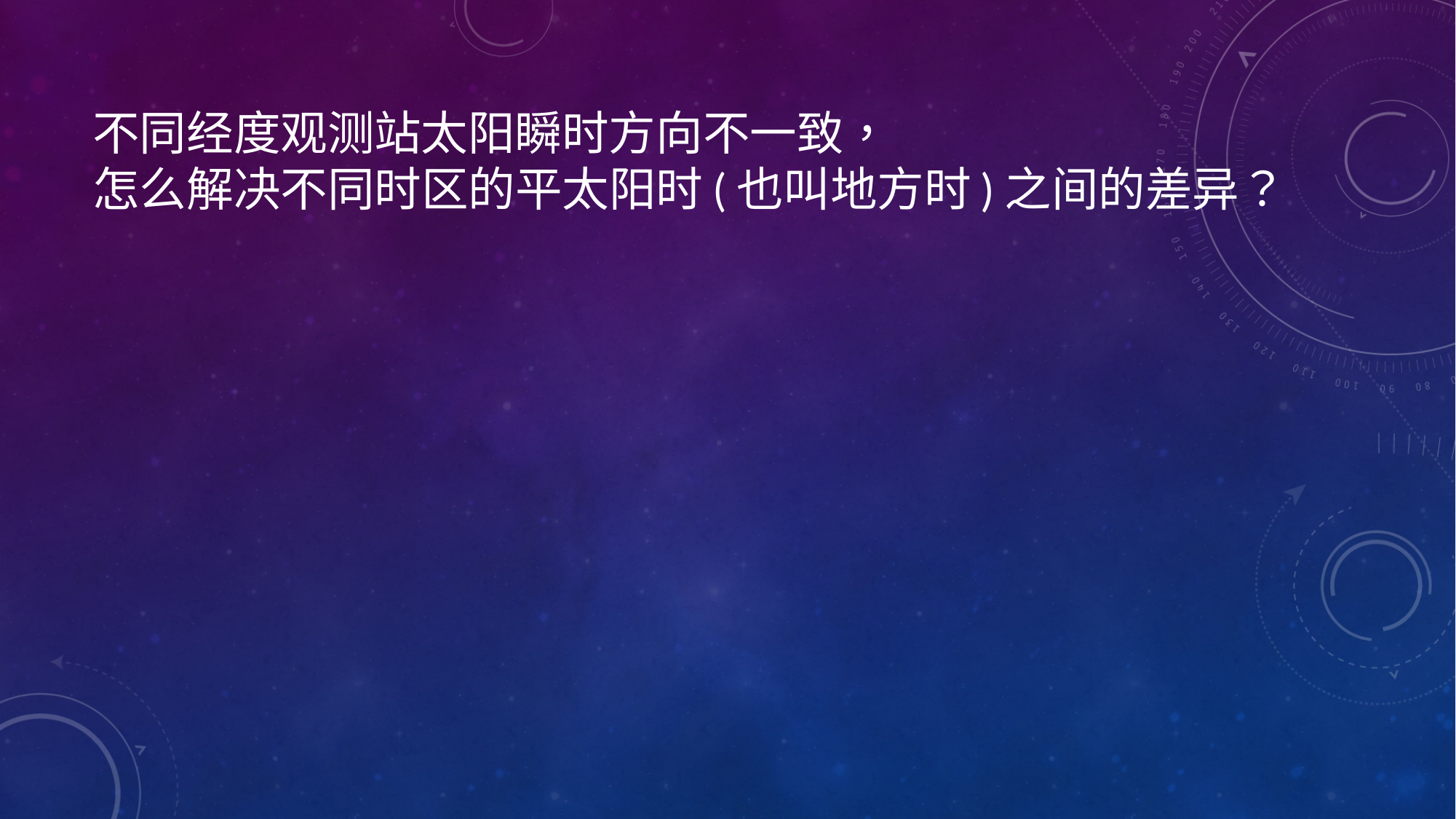

# 不同经度观测站太阳瞬时方向不一致， 怎么解决不同时区的平太阳时(也叫地方时)之间的差异？